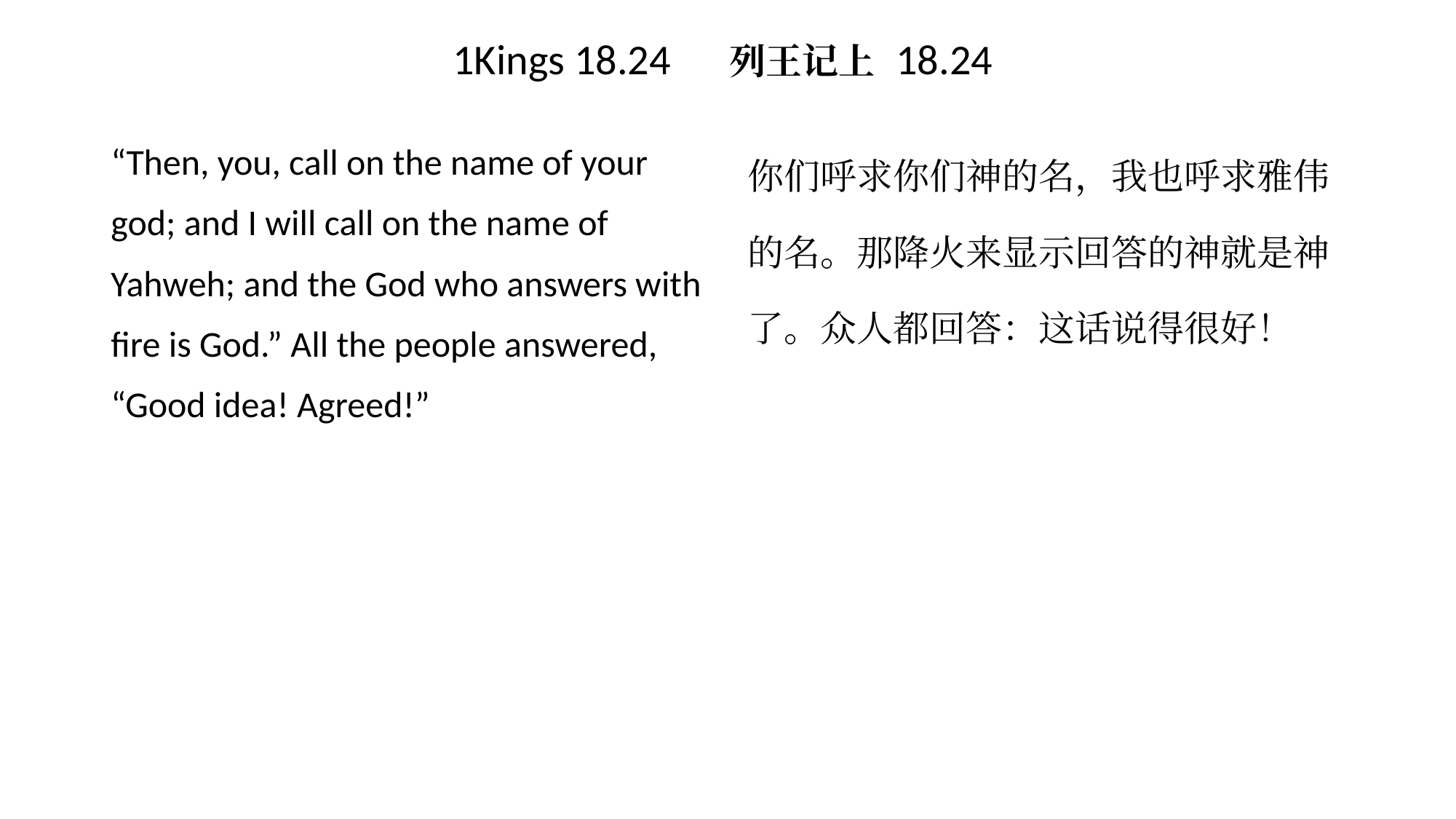

# 1Kings 18.24     列王记上 18.24
你们呼求你们神的名，我也呼求雅伟的名。那降火来显示回答的神就是神了。众人都回答：这话说得很好！
“Then, you, call on the name of your god; and I will call on the name of Yahweh; and the God who answers with fire is God.” All the people answered, “Good idea! Agreed!”